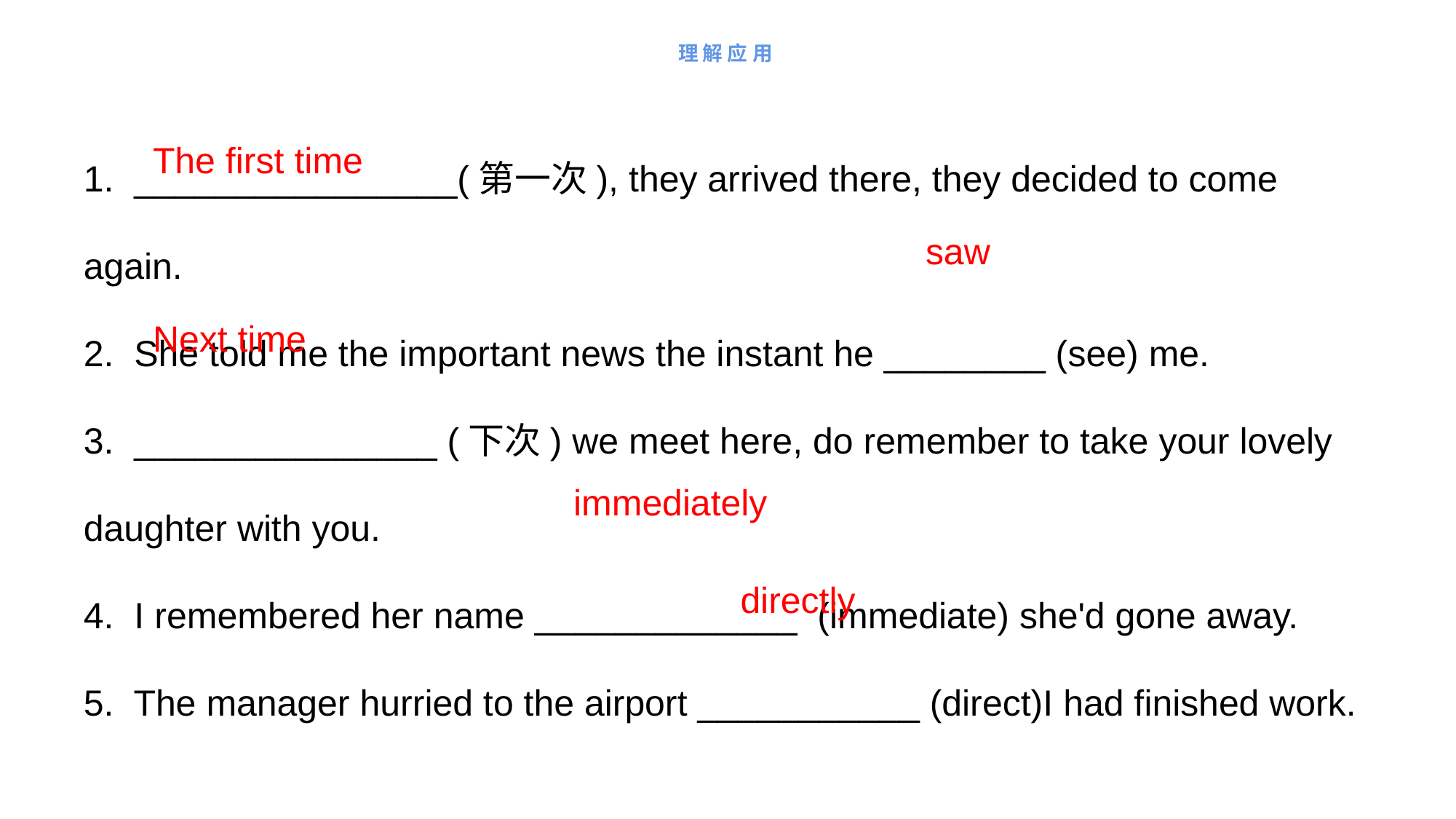

# 理解应用
1.  ________________(第一次), they arrived there, they decided to come again.
2.  She told me the important news the instant he ________ (see) me.
3.  _______________ (下次) we meet here, do remember to take your lovely daughter with you.
4.  I remembered her name _____________  (immediate) she'd gone away.
5.  The manager hurried to the airport ___________ (direct)I had finished work.
The first time
  saw
Next time
immediately
  directly